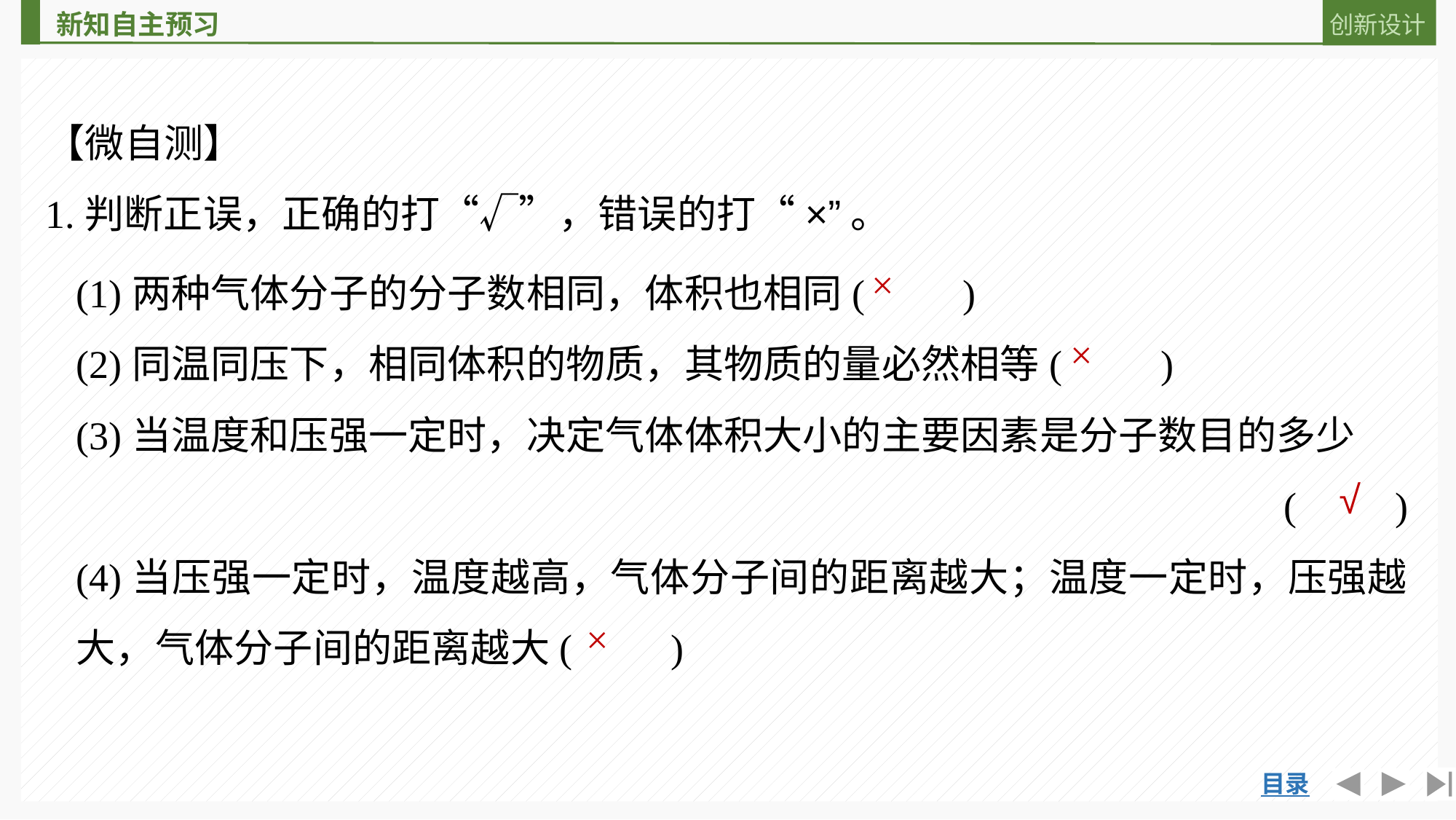

【微自测】
1.判断正误，正确的打“√”，错误的打“×”。
(1)两种气体分子的分子数相同，体积也相同(　　)
(2)同温同压下，相同体积的物质，其物质的量必然相等(　　)
(3)当温度和压强一定时，决定气体体积大小的主要因素是分子数目的多少
(　　)
(4)当压强一定时，温度越高，气体分子间的距离越大；温度一定时，压强越大，气体分子间的距离越大(　　)
×
×
√
×